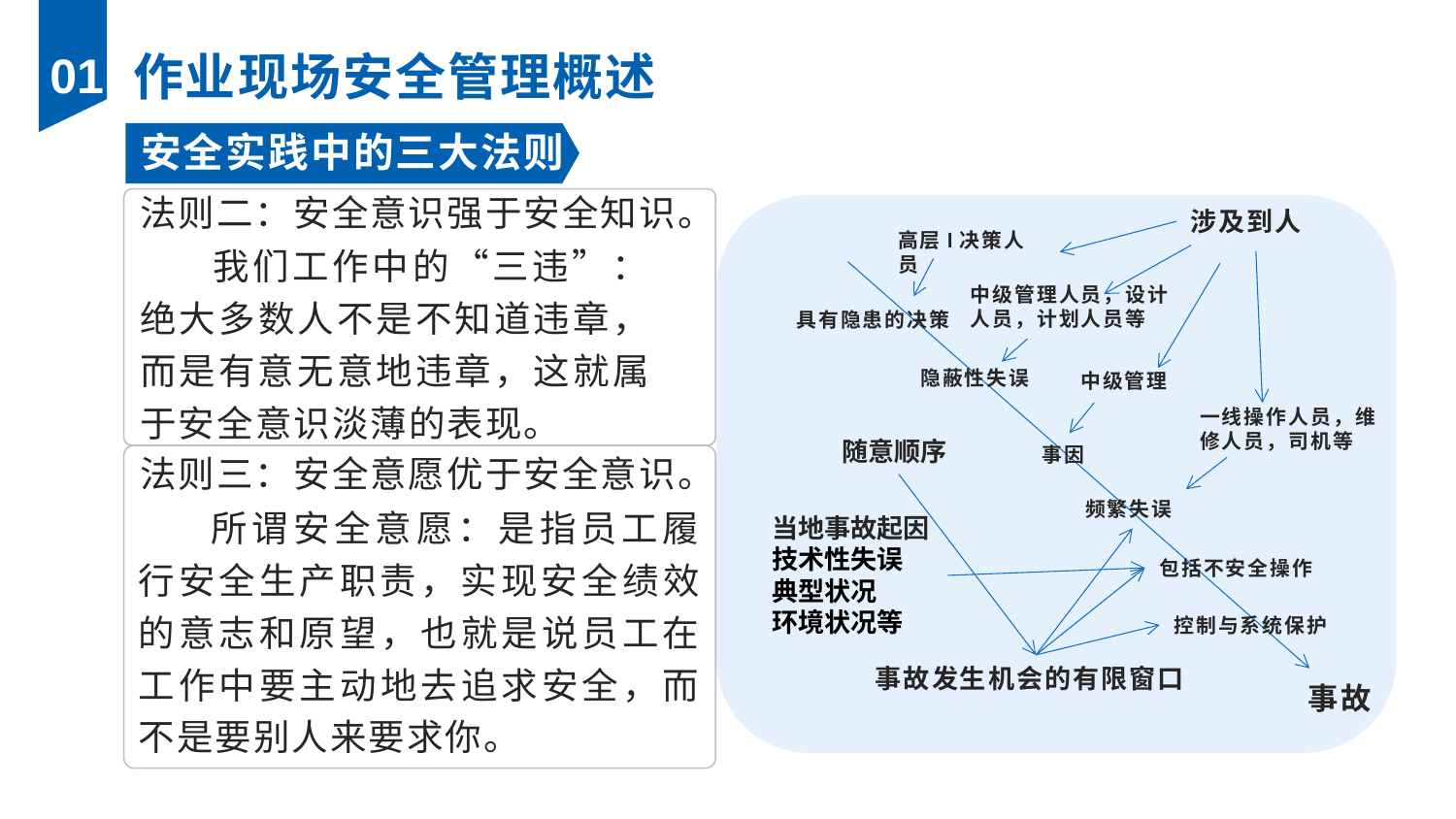

01
 作业现场安全管理概述
安全实践中的三大法则

法则二：安全意识强于安全知识。

涉及到人
高层l决策人员
中级管理人员，设计人员，计划人员等
隐蔽性失误
中级管理
一线操作人员，维修人员，司机等
随意顺序
事因
频繁失误
当地事故起因
技术性失误
典型状况
环境状况等
包括不安全操作
控制与系统保护
事故发生机会的有限窗口
事故
具有隐患的决策
我们工作中的“三违”：绝大多数人不是不知道违章，而是有意无意地违章，这就属于安全意识淡薄的表现。
法则三：安全意愿优于安全意识。

所谓安全意愿：是指员工履行安全生产职责，实现安全绩效的意志和原望，也就是说员工在工作中要主动地去追求安全，而不是要别人来要求你。